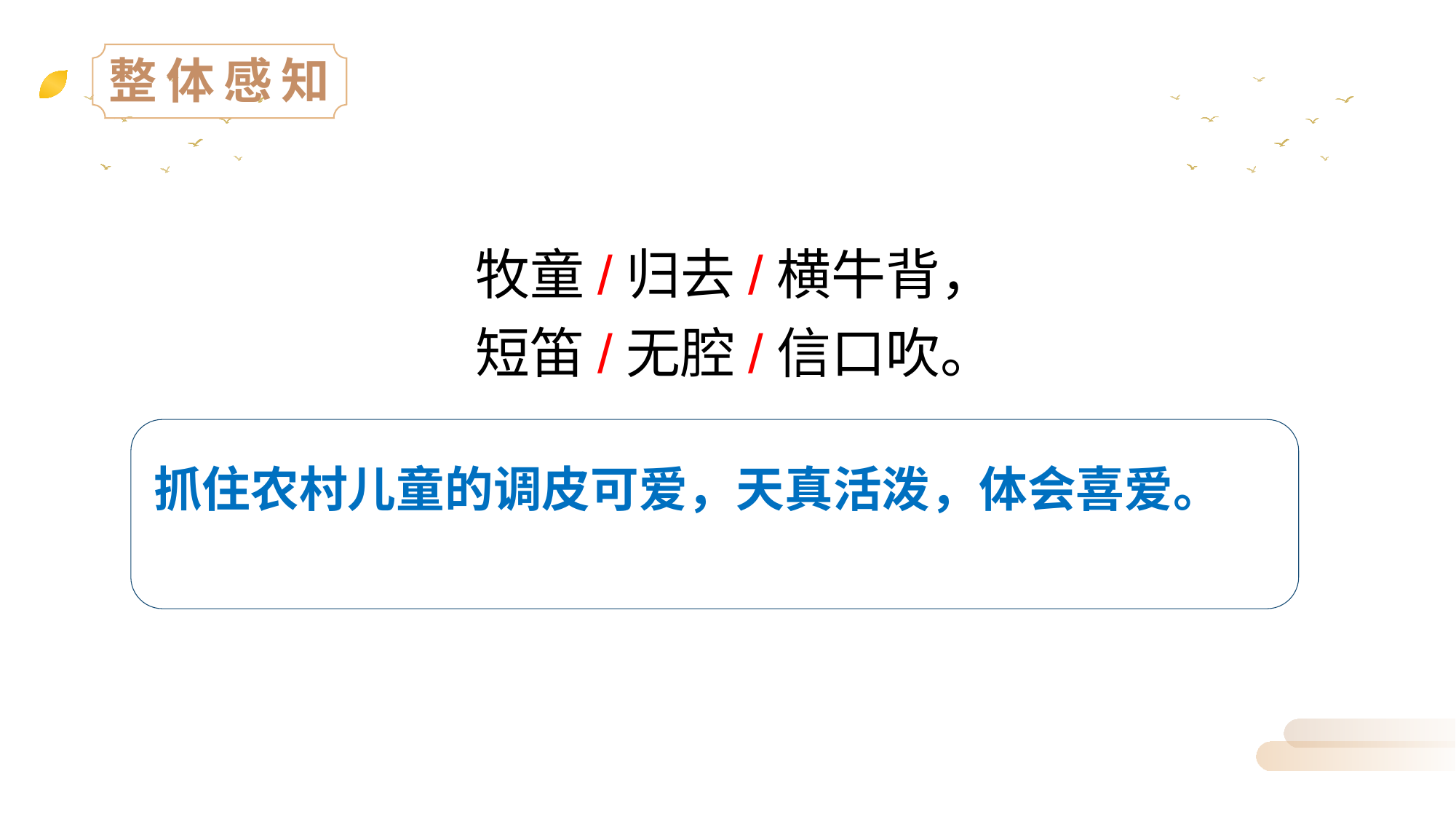

牧童/归去/横牛背，
短笛/无腔/信口吹。

抓住农村儿童的调皮可爱，天真活泼，体会喜爱。